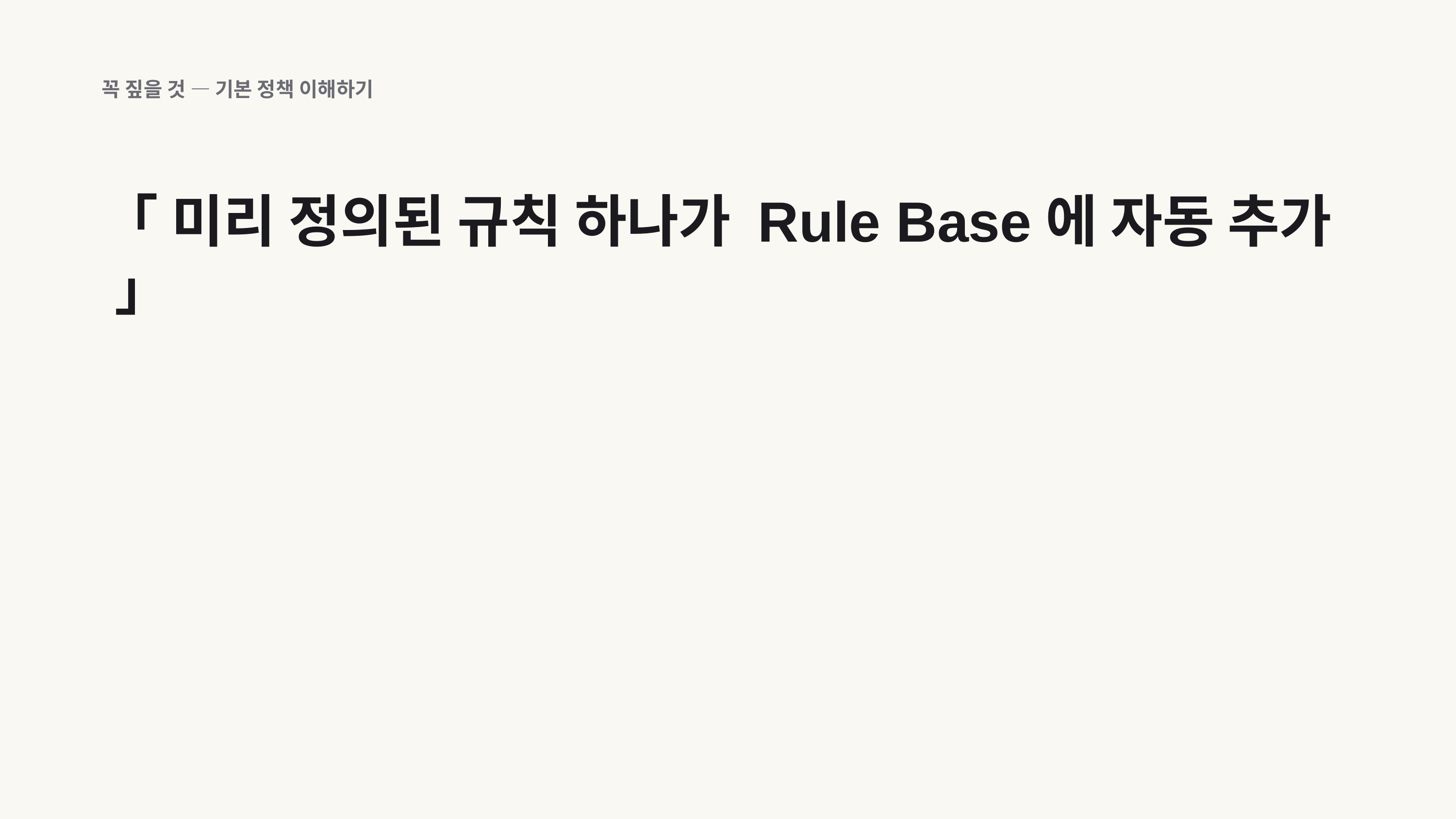

꼭 짚을 것 — 기본 정책 이해하기
「 미리 정의된 규칙 하나가 Rule Base에 자동 추가 」